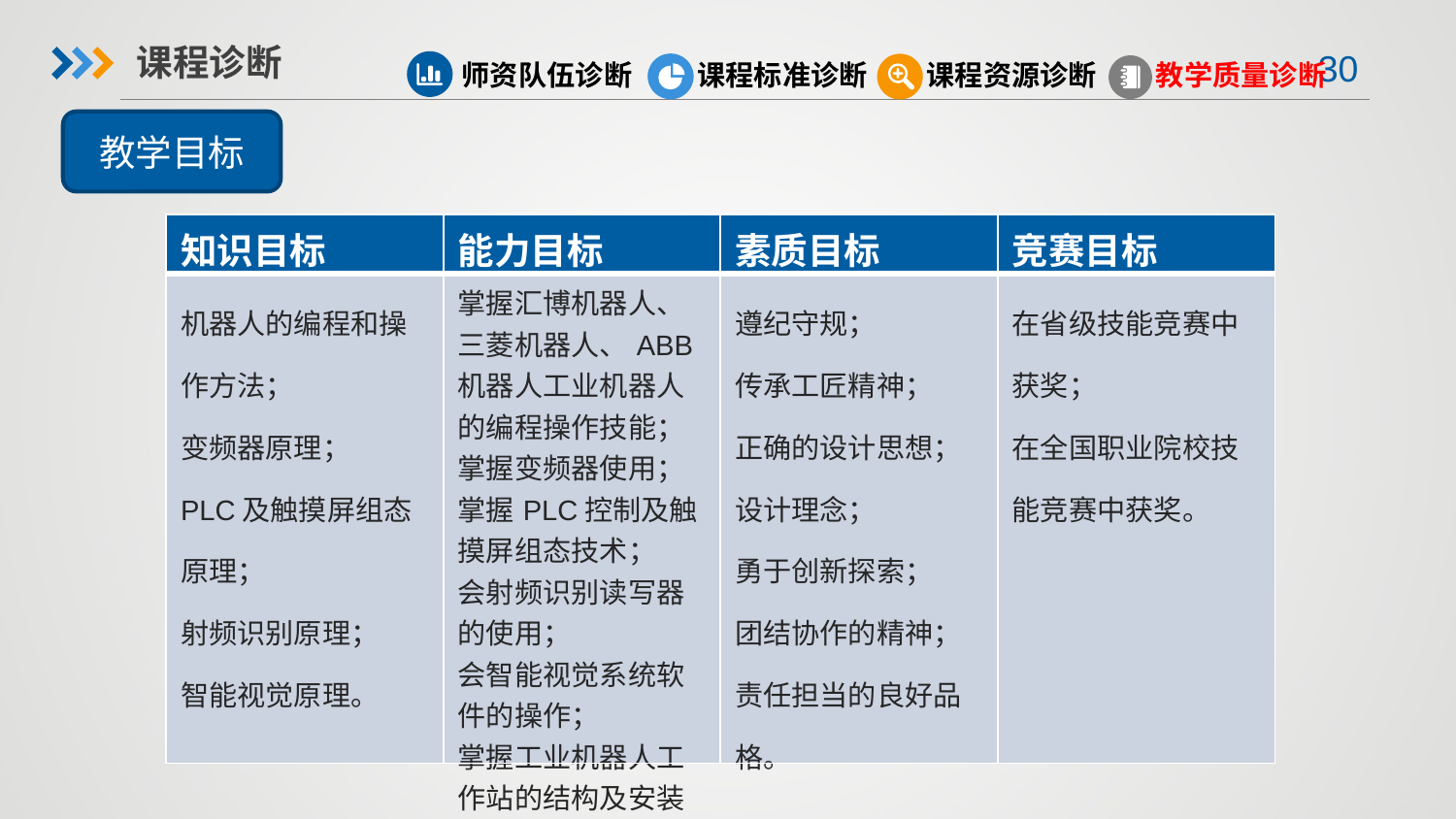

课程诊断
课程标准诊断
师资队伍诊断
课程资源诊断
教学质量诊断

教学目标
| 知识目标 | 能力目标 | 素质目标 | 竞赛目标 |
| --- | --- | --- | --- |
| 机器人的编程和操作方法； 变频器原理； PLC及触摸屏组态原理； 射频识别原理； 智能视觉原理。 | 掌握汇博机器人、三菱机器人、ABB机器人工业机器人的编程操作技能； 掌握变频器使用；掌握PLC控制及触摸屏组态技术； 会射频识别读写器的使用； 会智能视觉系统软件的操作； 掌握工业机器人工作站的结构及安装方法。 | 遵纪守规； 传承工匠精神； 正确的设计思想；设计理念； 勇于创新探索； 团结协作的精神；责任担当的良好品格。 | 在省级技能竞赛中获奖； 在全国职业院校技能竞赛中获奖。 |